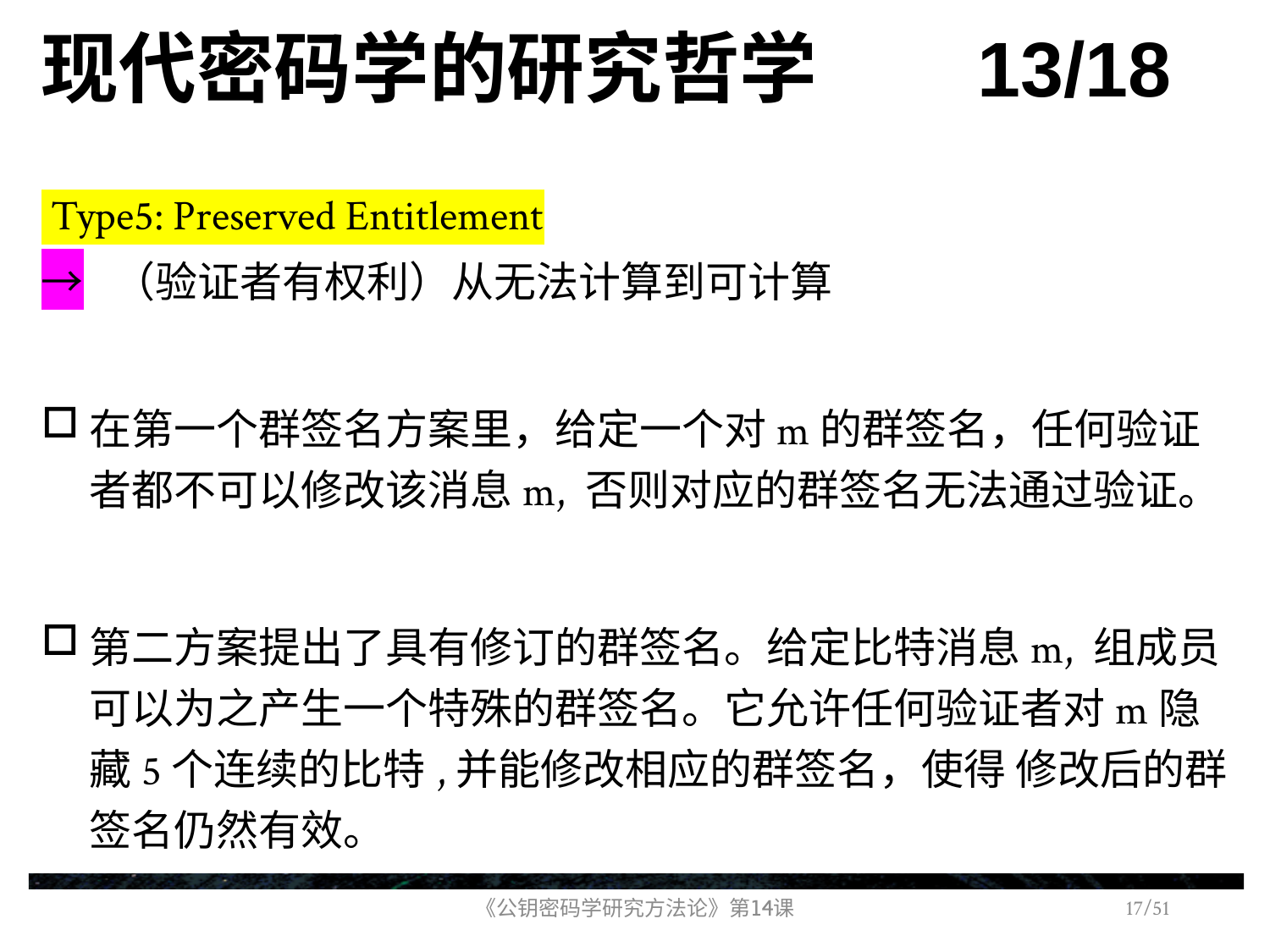

# 现代密码学的研究哲学        13/18
 Type5: Preserved Entitlement
→  （验证者有权利）从无法计算到可计算

在第一个群签名方案里，给定一个对m的群签名，任何验证者都不可以修改该消息m, 否则对应的群签名无法通过验证。

第二方案提出了具有修订的群签名。给定比特消息m, 组成员可以为之产生一个特殊的群签名。它允许任何验证者对m隐藏5个连续的比特,并能修改相应的群签名，使得 修改后的群签名仍然有效。
《公钥密码学研究方法论》第14课
17/51